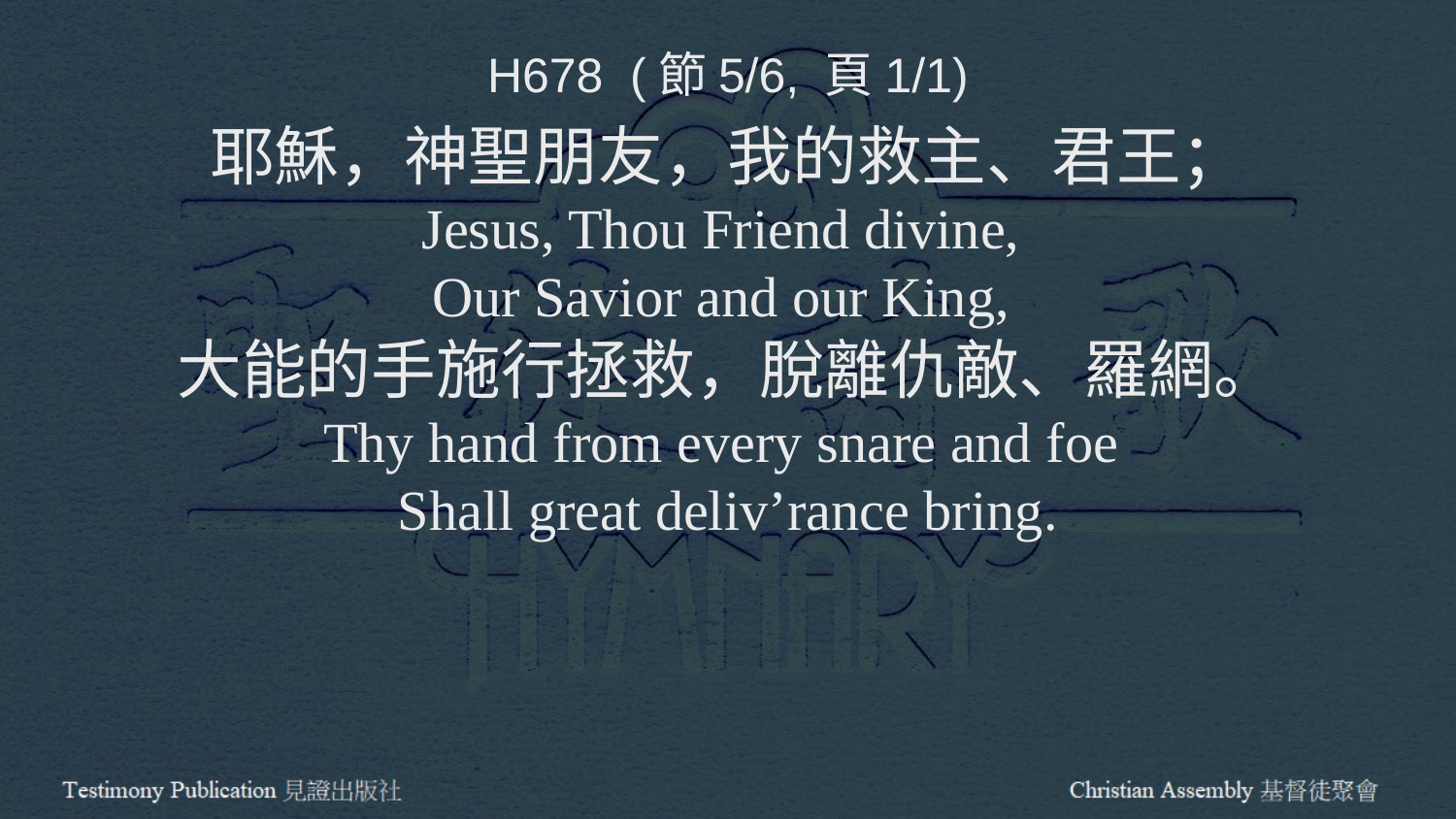

H678  (節5/6, 頁1/1)
耶穌，神聖朋友，我的救主、君王；
Jesus, Thou Friend divine,
Our Savior and our King,
大能的手施行拯救，脫離仇敵、羅網。
Thy hand from every snare and foe
Shall great deliv’rance bring.